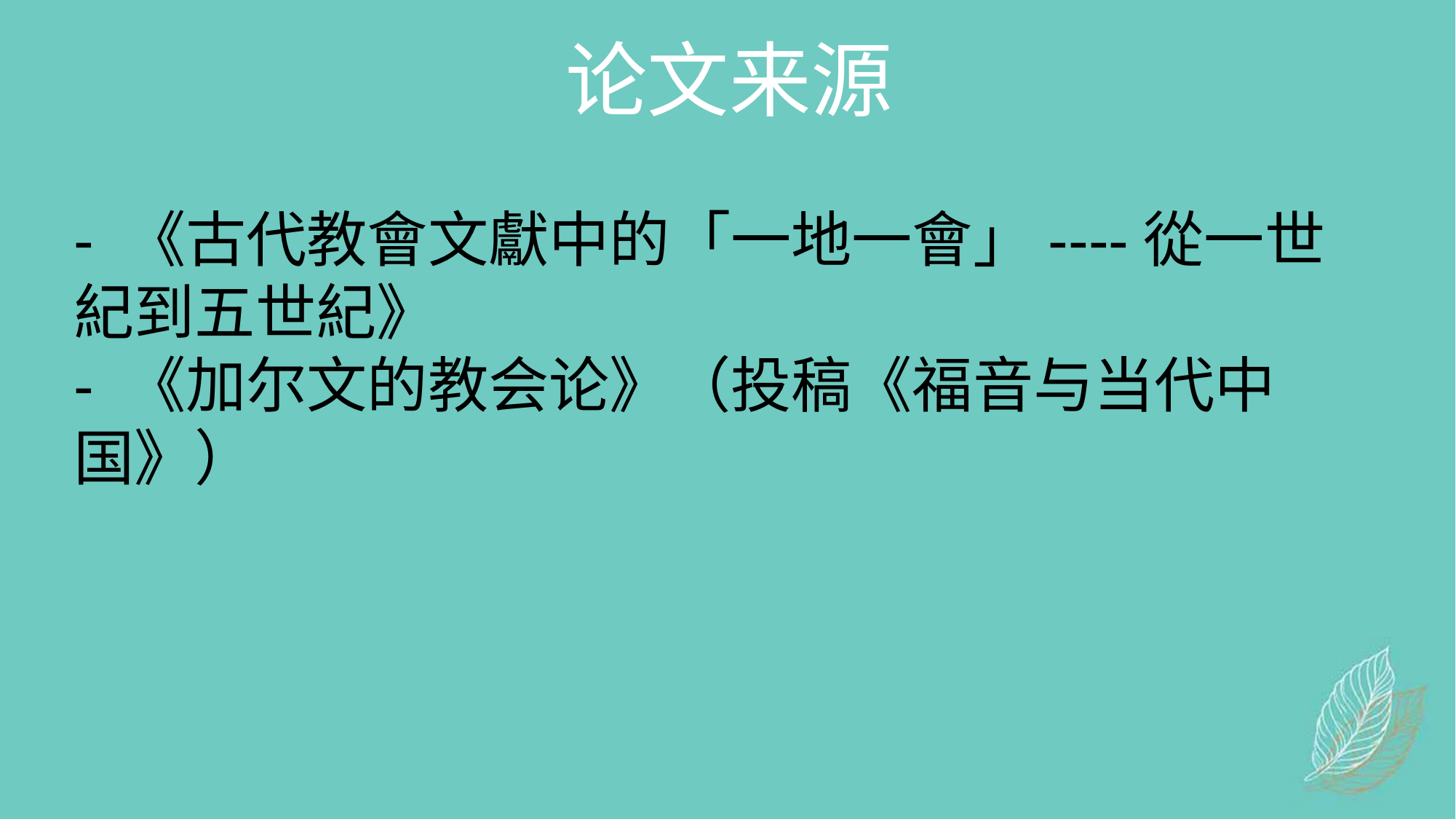

论文来源
- 《古代教會文獻中的「一地一會」----從一世紀到五世紀》
- 《加尔文的教会论》（投稿《福音与当代中国》）